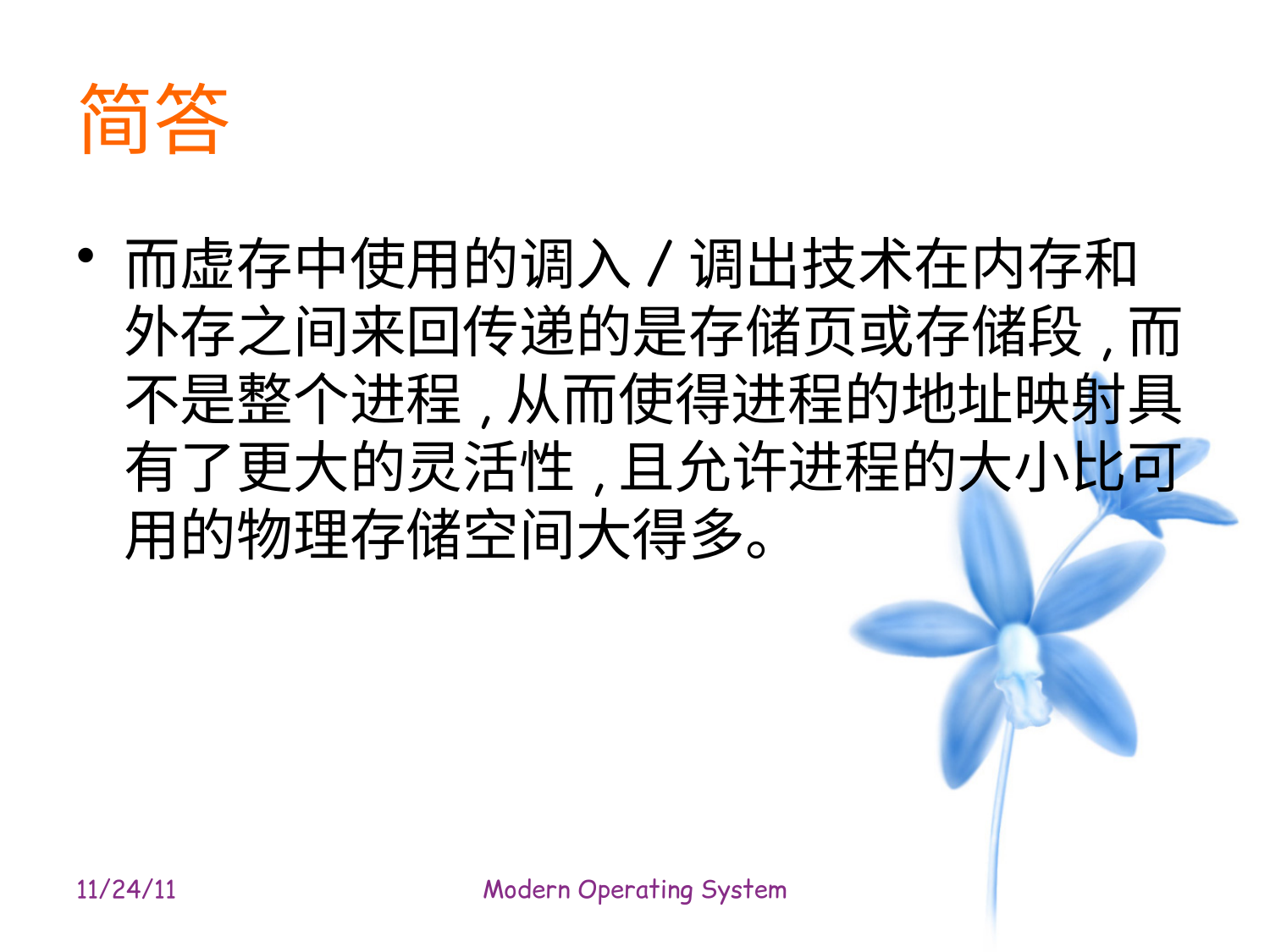

# 简答
而虚存中使用的调入/调出技术在内存和外存之间来回传递的是存储页或存储段,而不是整个进程,从而使得进程的地址映射具有了更大的灵活性,且允许进程的大小比可用的物理存储空间大得多。

11/24/11
Modern Operating System